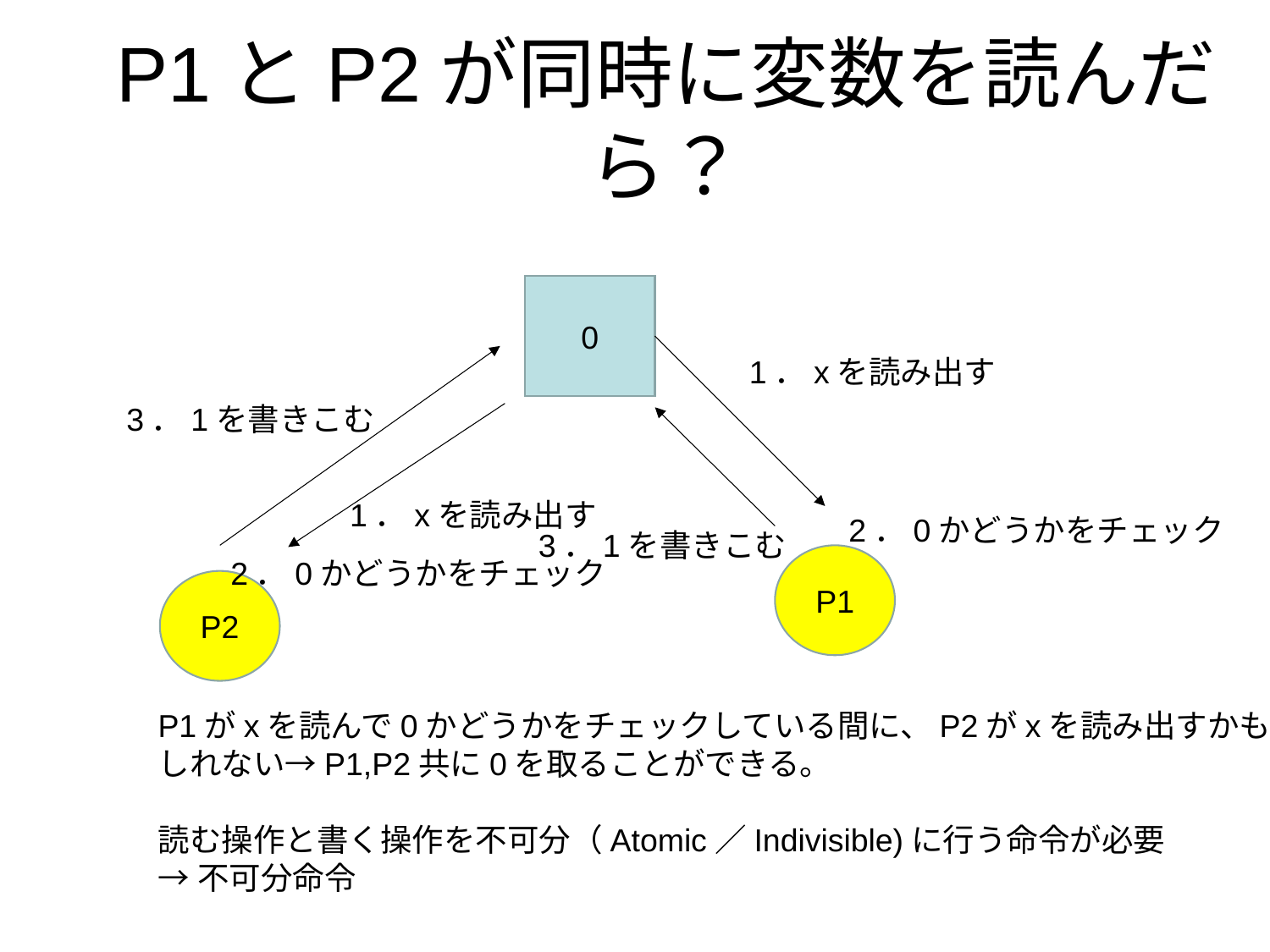

# P1とP2が同時に変数を読んだら？
0
1．xを読み出す
3．1を書きこむ
1．xを読み出す
2．0かどうかをチェック
3．1を書きこむ
P1
2．0かどうかをチェック
P2
P1がxを読んで0かどうかをチェックしている間に、P2がxを読み出すかも
しれない→P1,P2共に0を取ることができる。

読む操作と書く操作を不可分（Atomic／Indivisible)に行う命令が必要
→不可分命令